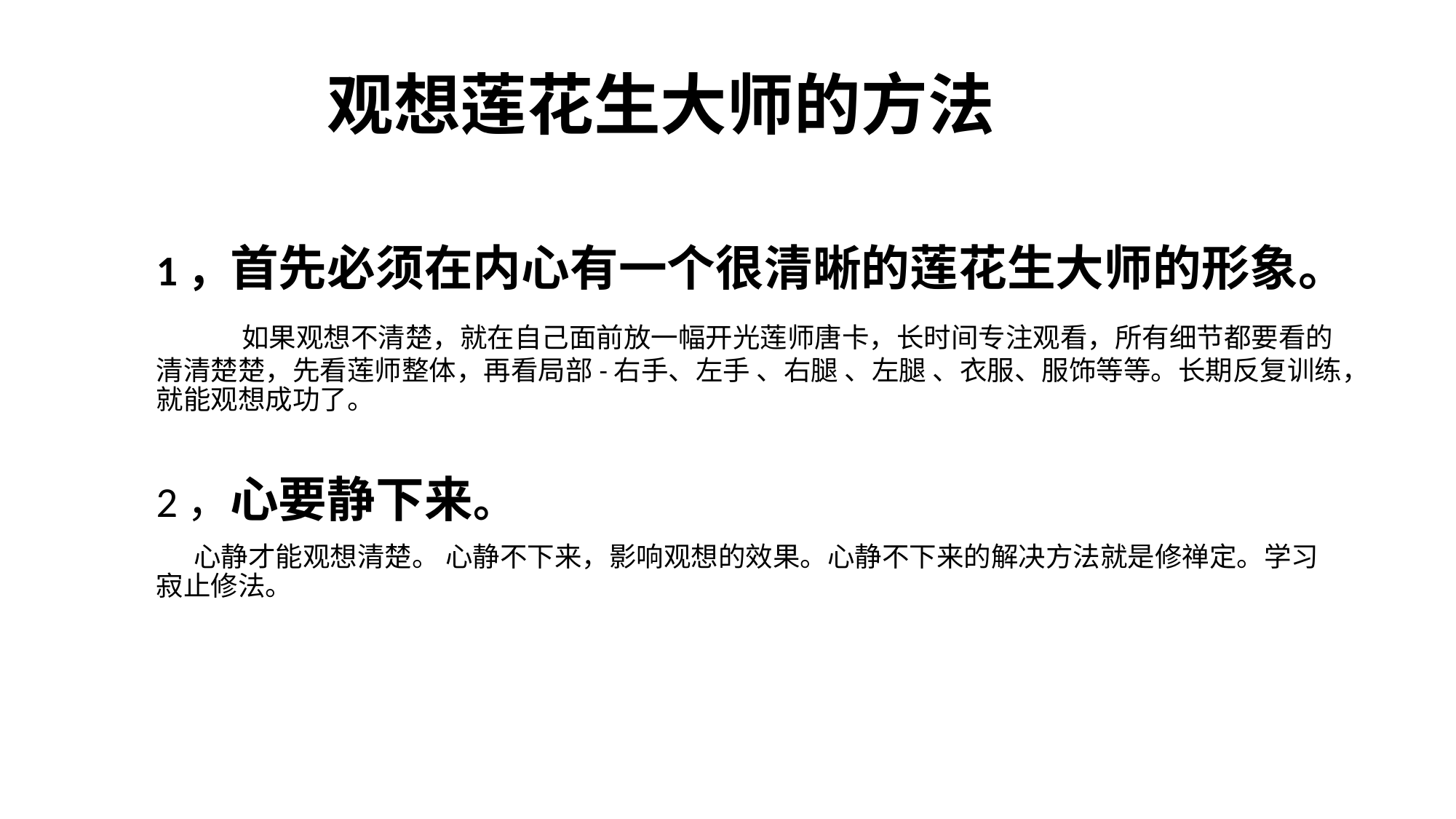

# 观想莲花生大师的方法

1，首先必须在内心有一个很清晰的莲花生大师的形象。
        如果观想不清楚，就在自己面前放一幅开光莲师唐卡，长时间专注观看，所有细节都要看的清清楚楚，先看莲师整体，再看局部-右手、左手 、右腿 、左腿 、衣服、服饰等等。长期反复训练，就能观想成功了。

2，心要静下来。
     心静才能观想清楚。 心静不下来，影响观想的效果。心静不下来的解决方法就是修禅定。学习寂止修法。